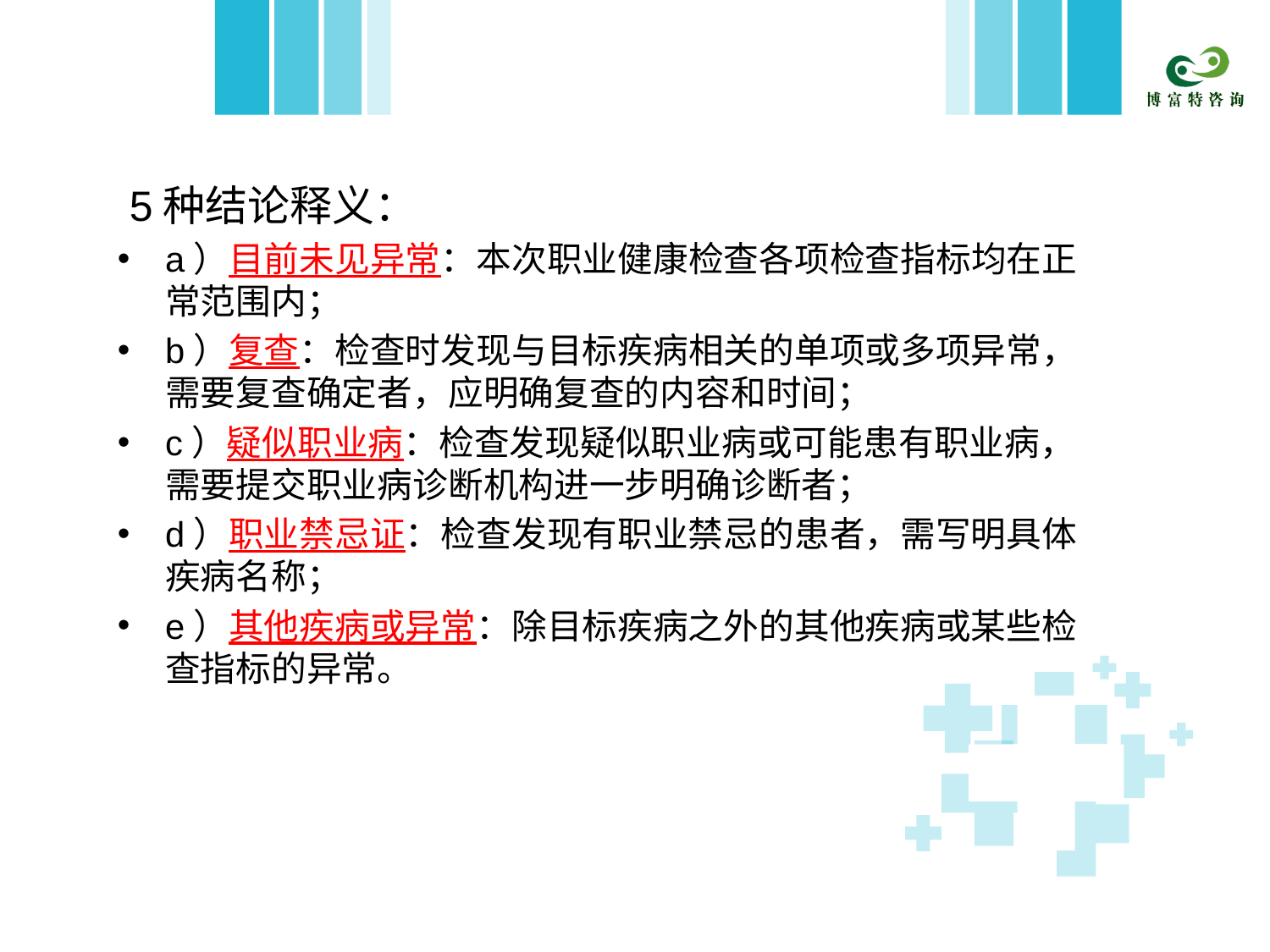

5种结论释义：
a）目前未见异常：本次职业健康检查各项检查指标均在正常范围内；
b）复查：检查时发现与目标疾病相关的单项或多项异常，需要复查确定者，应明确复查的内容和时间；
c）疑似职业病：检查发现疑似职业病或可能患有职业病，需要提交职业病诊断机构进一步明确诊断者；
d）职业禁忌证：检查发现有职业禁忌的患者，需写明具体疾病名称；
e）其他疾病或异常：除目标疾病之外的其他疾病或某些检查指标的异常。